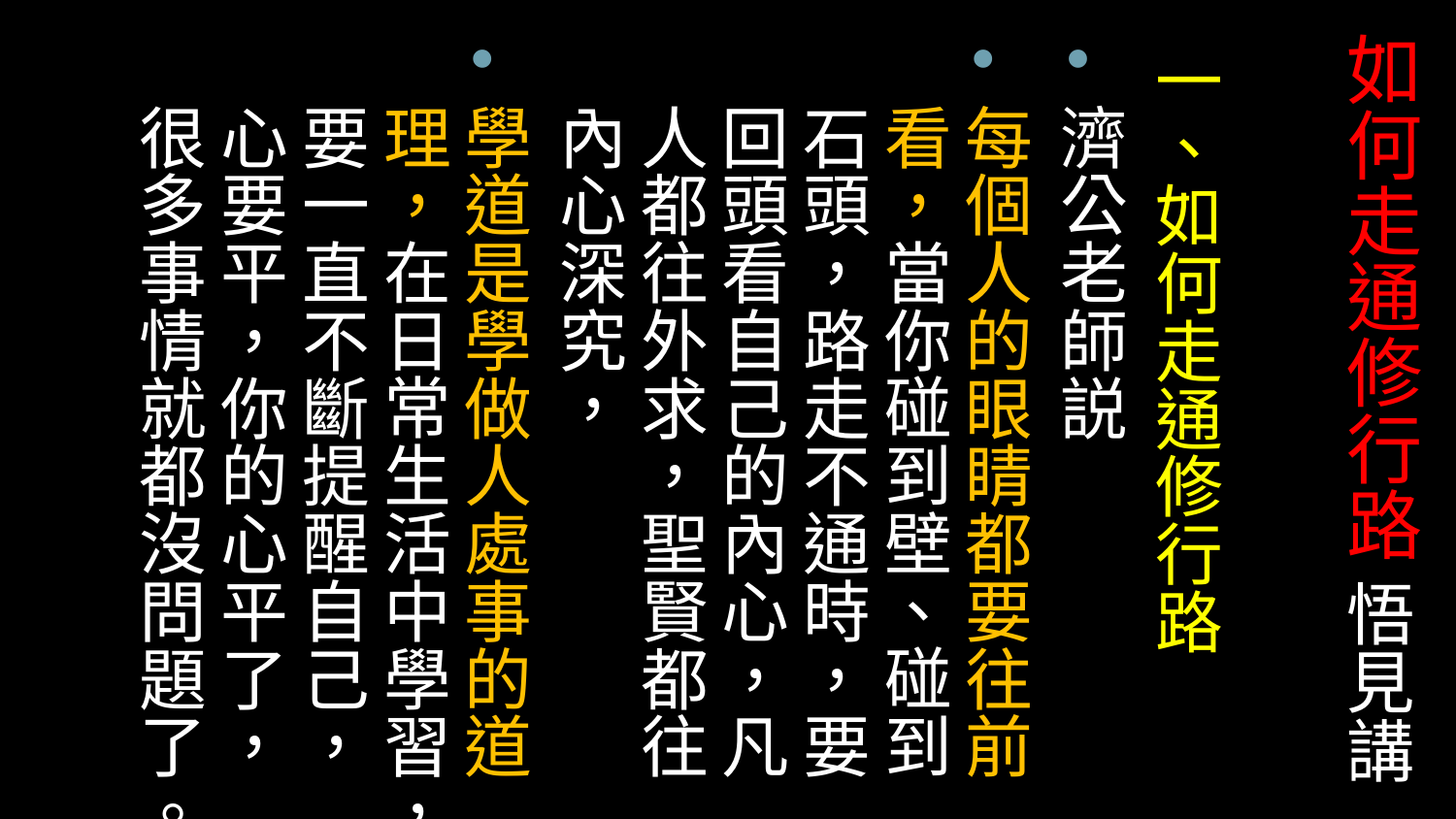

# 如何走通修行路 悟見講
一、如何走通修行路
濟公老師説
每個人的眼睛都要往前看，當你碰到壁、碰到石頭，路走不通時，要回頭看自己的內心，凡人都往外求，聖賢都往內心深究，
學道是學做人處事的道理，在日常生活中學習，要一直不斷提醒自己，心要平，你的心平了，很多事情就都沒問題了。